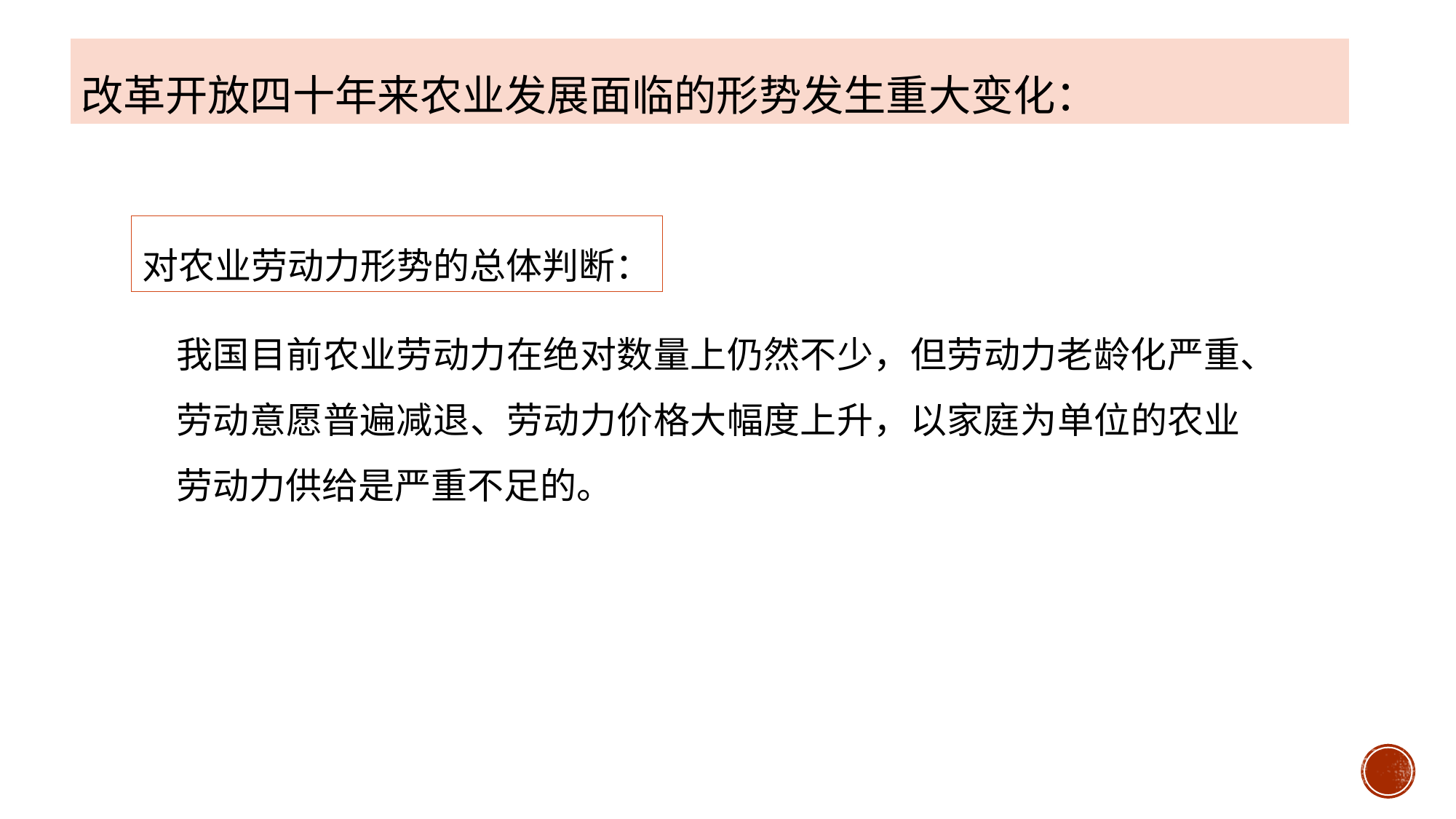

改革开放四十年来农业发展面临的形势发生重大变化：
对农业劳动力形势的总体判断：
我国目前农业劳动力在绝对数量上仍然不少，但劳动力老龄化严重、劳动意愿普遍减退、劳动力价格大幅度上升，以家庭为单位的农业劳动力供给是严重不足的。